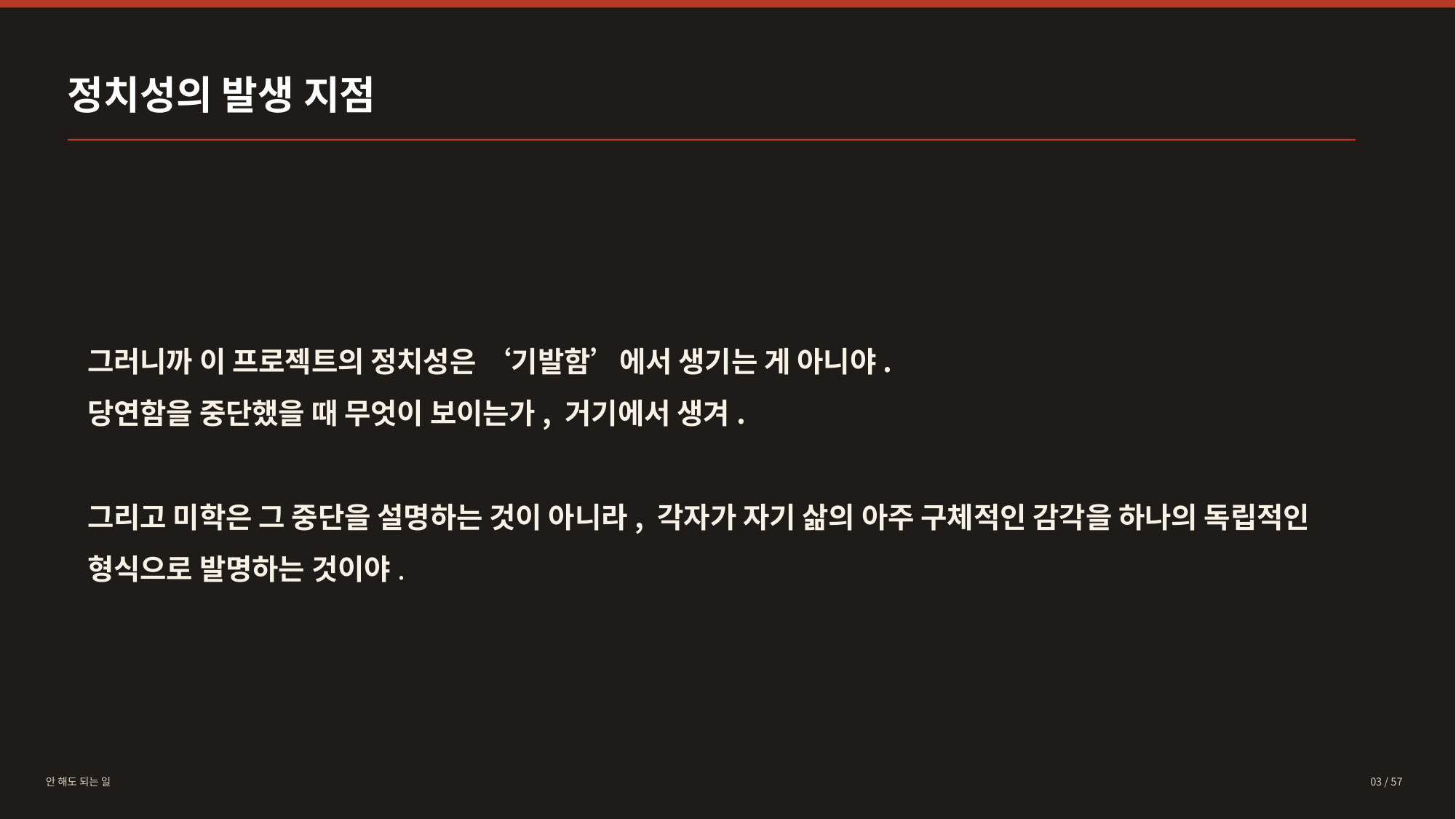

정치성의 발생 지점

그러니까 이 프로젝트의 정치성은 ‘기발함’에서 생기는 게 아니야.
당연함을 중단했을 때 무엇이 보이는가, 거기에서 생겨.

그리고 미학은 그 중단을 설명하는 것이 아니라, 각자가 자기 삶의 아주 구체적인 감각을 하나의 독립적인 형식으로 발명하는 것이야.
안 해도 되는 일
03 / 57